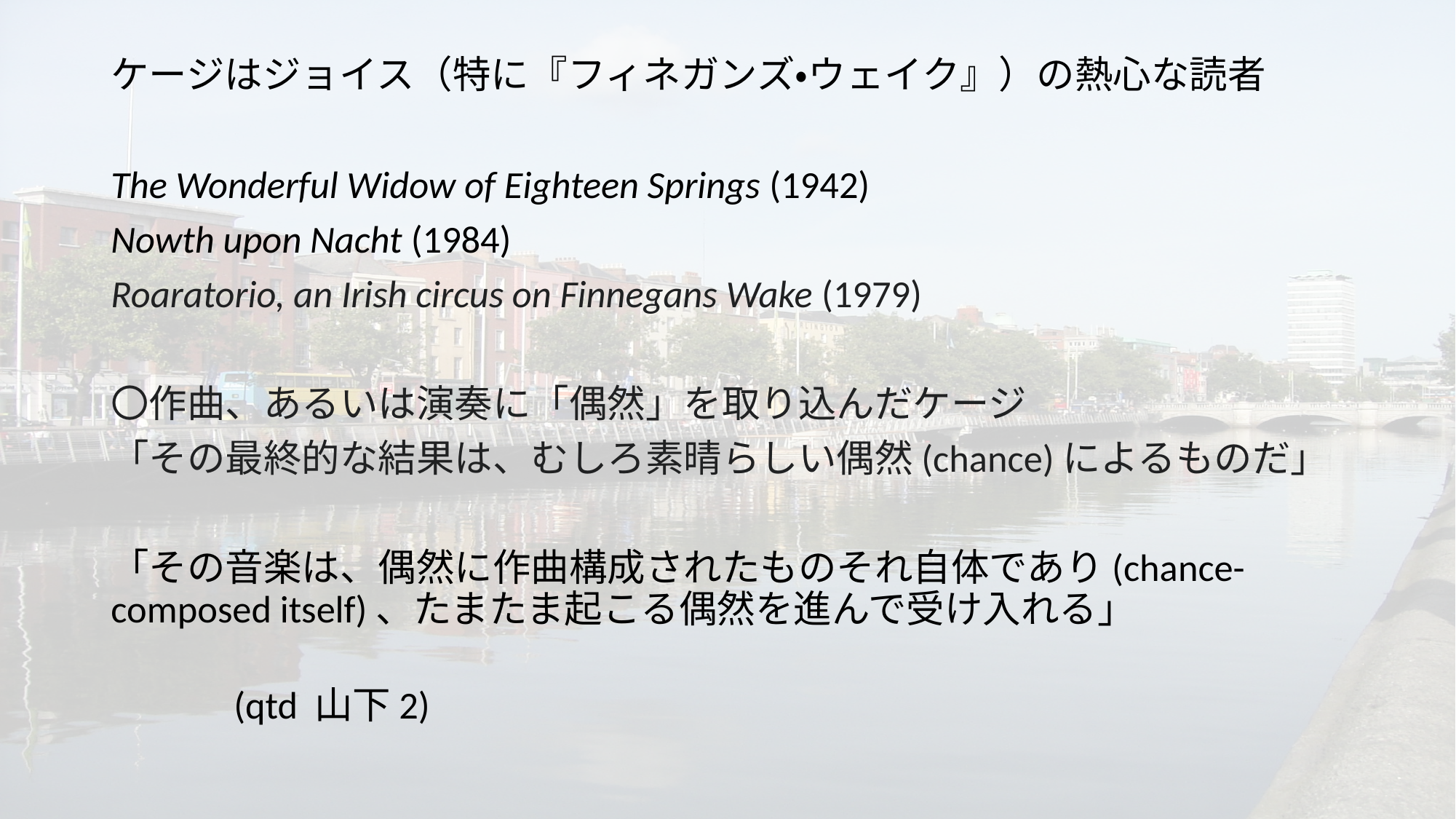

ケージはジョイス（特に『フィネガンズ・ウェイク』）の熱心な読者

The Wonderful Widow of Eighteen Springs (1942)
Nowth upon Nacht (1984)
Roaratorio, an Irish circus on Finnegans Wake (1979)

〇作曲、あるいは演奏に「偶然」を取り込んだケージ
「その最終的な結果は、むしろ素晴らしい偶然(chance)によるものだ」

「その音楽は、偶然に作曲構成されたものそれ自体であり(chance-composed itself)、たまたま起こる偶然を進んで受け入れる」
　　　　　　　　　　　　　　　　　　　　　　　　　　　　　　　　　　　(qtd 山下2)